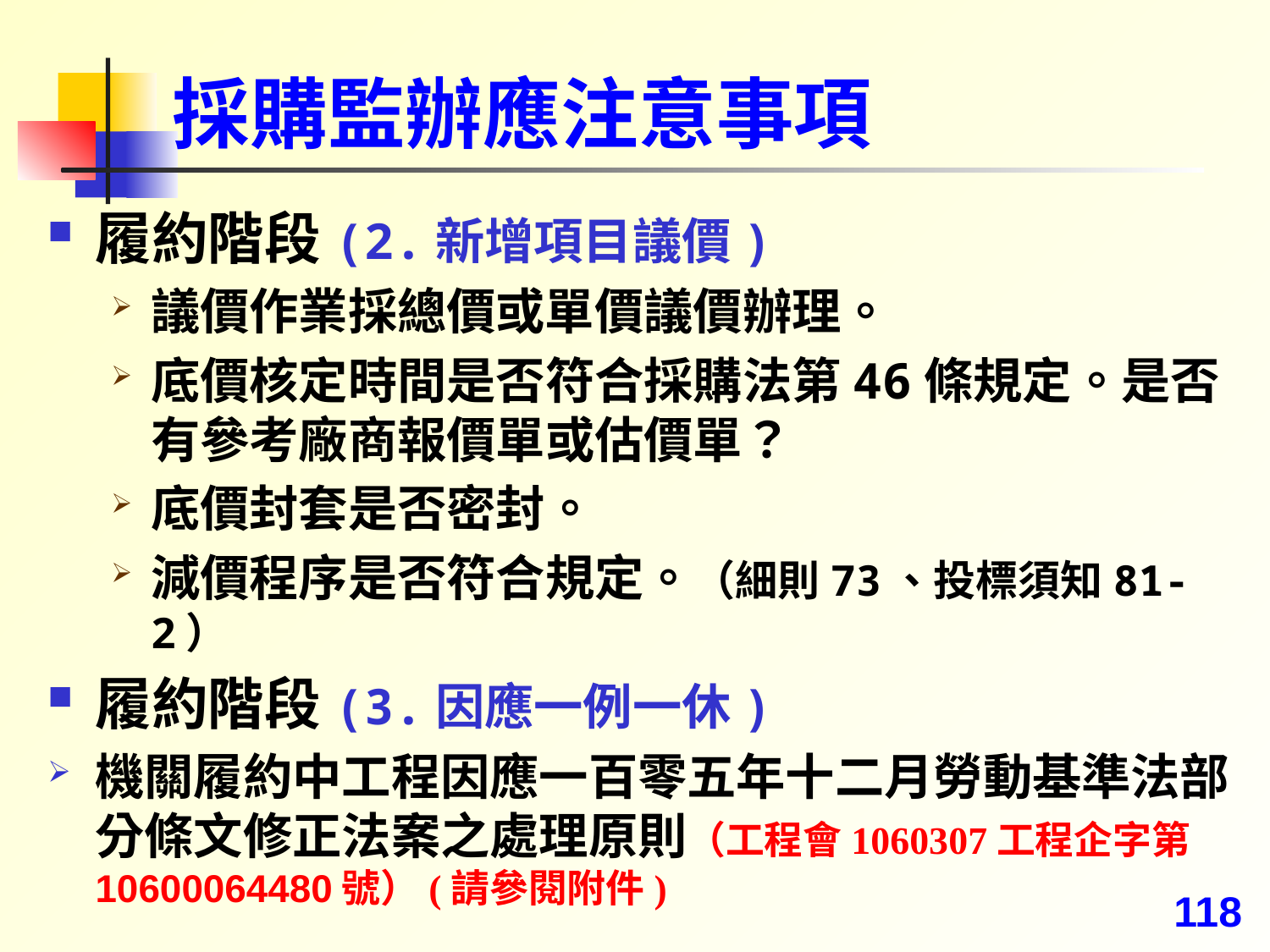

# 採購監辦應注意事項
履約階段(2.新增項目議價)
議價作業採總價或單價議價辦理。
底價核定時間是否符合採購法第46條規定。是否有參考廠商報價單或估價單？
底價封套是否密封。
減價程序是否符合規定。（細則73、投標須知81-2）
履約階段(3.因應一例一休)
機關履約中工程因應一百零五年十二月勞動基準法部分條文修正法案之處理原則（工程會1060307工程企字第10600064480號）(請參閱附件)

118